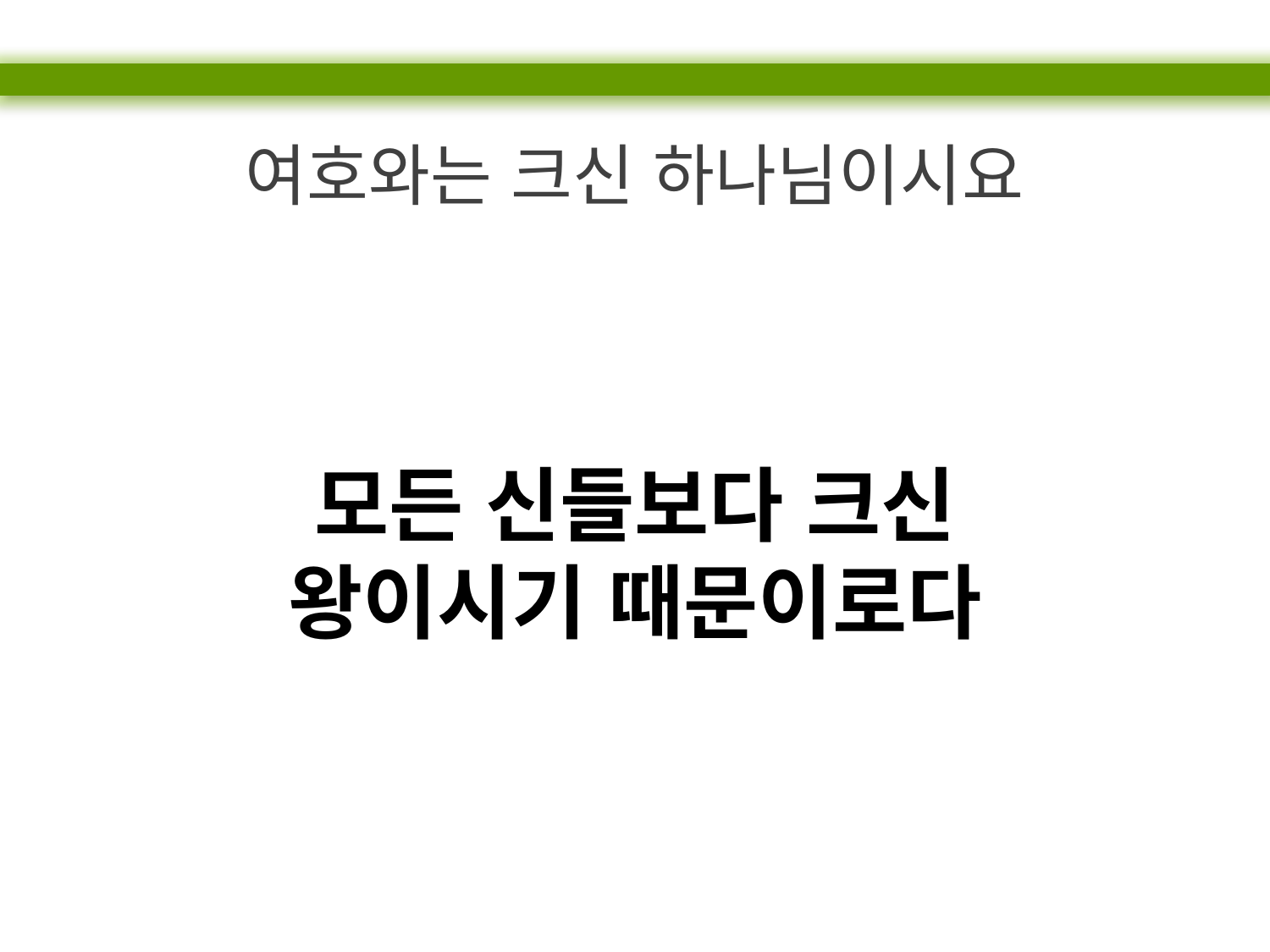

여호와는 크신 하나님이시요
모든 신들보다 크신
왕이시기 때문이로다